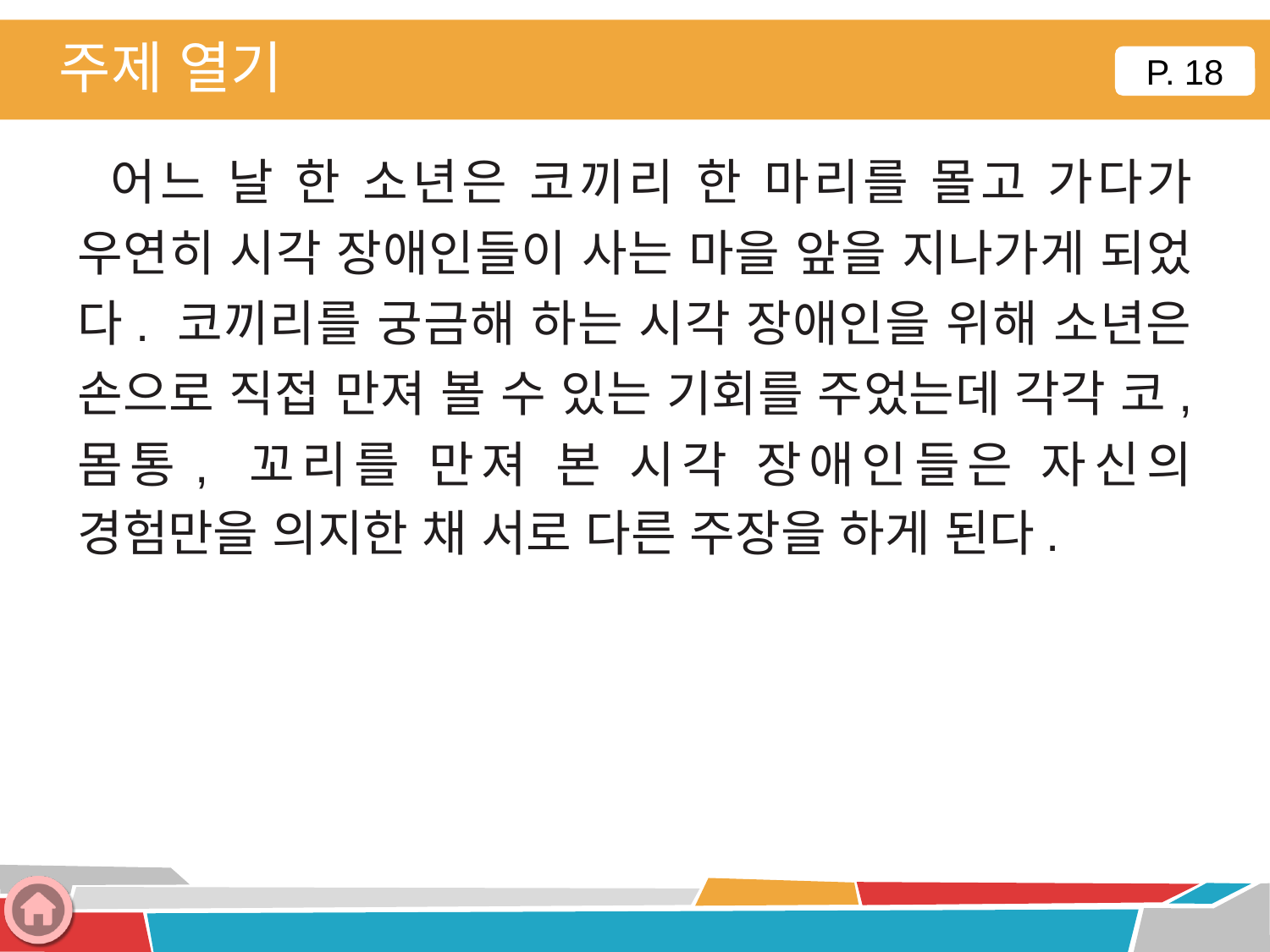

주제 열기

P. 18
 어느 날 한 소년은 코끼리 한 마리를 몰고 가다가 우연히 시각 장애인들이 사는 마을 앞을 지나가게 되었 다. 코끼리를 궁금해 하는 시각 장애인을 위해 소년은 손으로 직접 만져 볼 수 있는 기회를 주었는데 각각 코, 몸통, 꼬리를 만져 본 시각 장애인들은 자신의 경험만을 의지한 채 서로 다른 주장을 하게 된다.